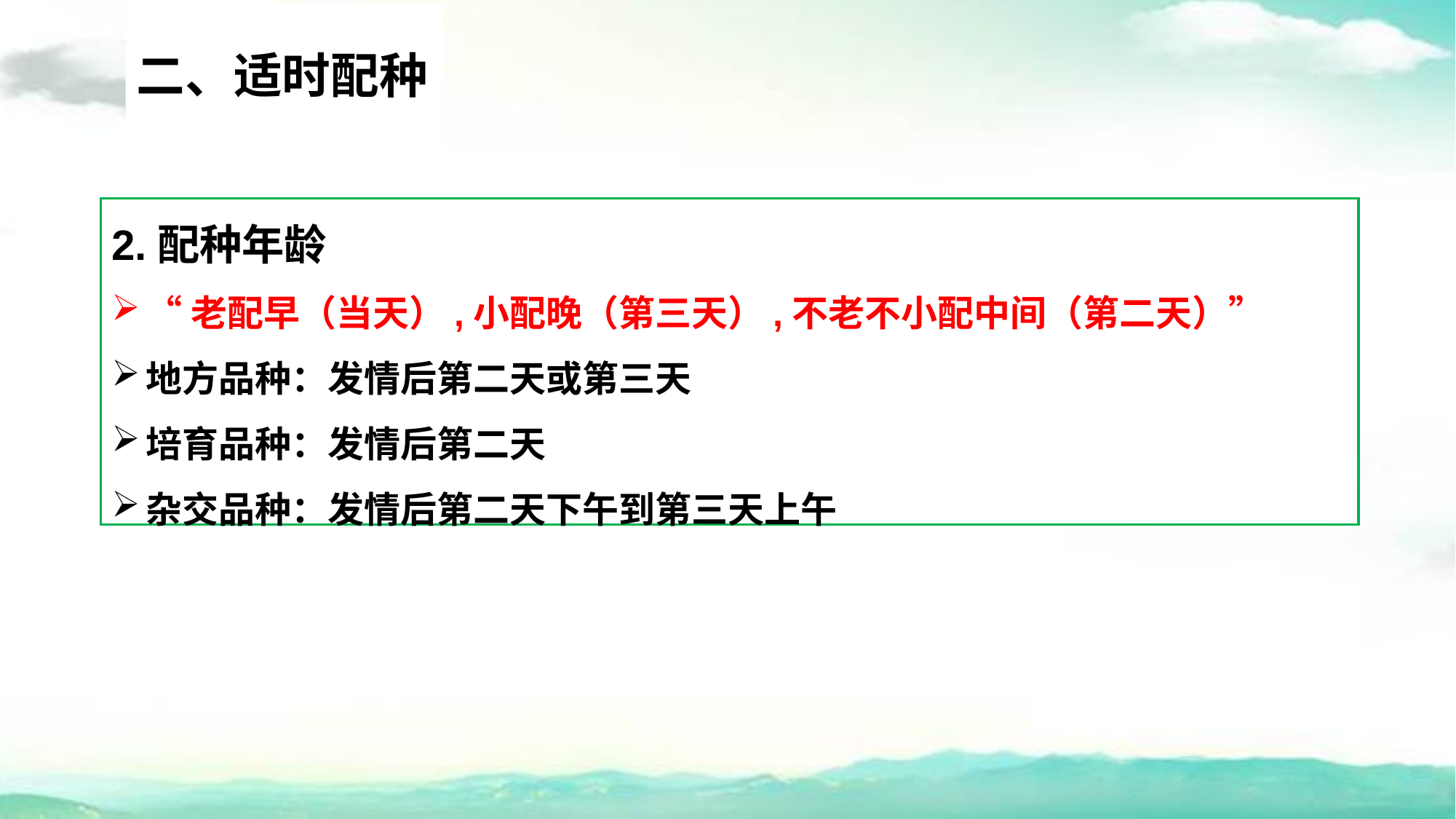

# 二、适时配种
2.配种年龄
“老配早（当天）,小配晚（第三天）,不老不小配中间（第二天）”
地方品种：发情后第二天或第三天
培育品种：发情后第二天
杂交品种：发情后第二天下午到第三天上午